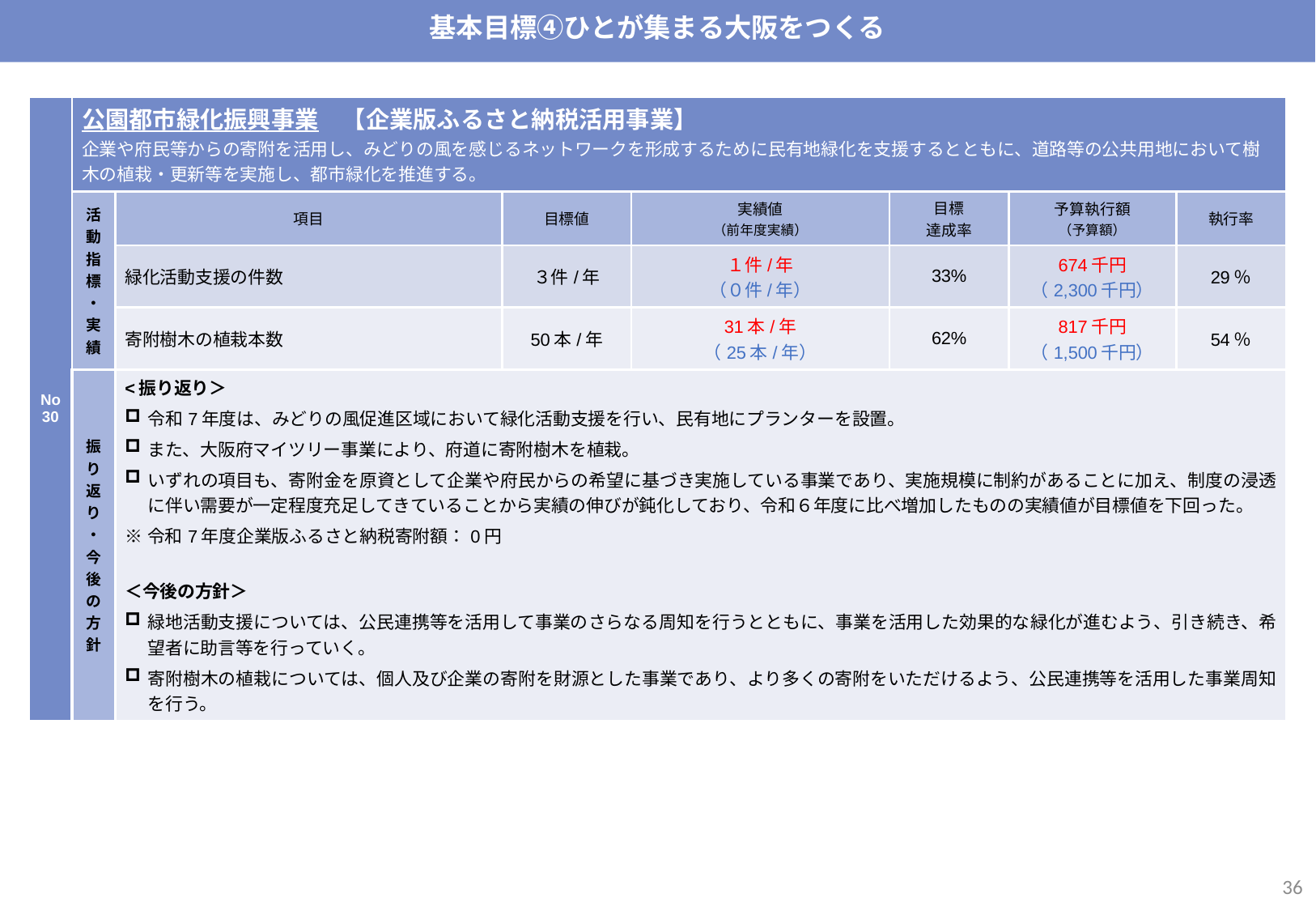

基本目標④ひとが集まる大阪をつくる
| No30 | 公園都市緑化振興事業　【企業版ふるさと納税活用事業】 企業や府民等からの寄附を活用し、みどりの風を感じるネットワークを形成するために民有地緑化を支援するとともに、道路等の公共用地において樹木の植栽・更新等を実施し、都市緑化を推進する。 |  |  |  |  |  |  |
| --- | --- | --- | --- | --- | --- | --- | --- |
|  | 活動指標・実績 | 項目 | 目標値 | 実績値 （前年度実績） | 目標 達成率 | 予算執行額 （予算額） | 執行率 |
|  |  | 緑化活動支援の件数 | ３件/年 | １件/年 （０件/年） | 33% | 674千円 （2,300千円） | 29％ |
|  |  | 寄附樹木の植栽本数 | 50本/年 | 31本/年 （25本/年） | 62% | 817千円 （1,500千円） | 54％ |
|  | 振り返り・今後の方針 | <振り返り＞ 令和7年度は、みどりの風促進区域において緑化活動支援を行い、民有地にプランターを設置。 また、大阪府マイツリー事業により、府道に寄附樹木を植栽。 いずれの項目も、寄附金を原資として企業や府民からの希望に基づき実施している事業であり、実施規模に制約があることに加え、制度の浸透に伴い需要が一定程度充足してきていることから実績の伸びが鈍化しており、令和６年度に比べ増加したものの実績値が目標値を下回った。 ※令和7年度企業版ふるさと納税寄附額：0円 ＜今後の方針＞ 緑地活動支援については、公民連携等を活用して事業のさらなる周知を行うとともに、事業を活用した効果的な緑化が進むよう、引き続き、希望者に助言等を行っていく。 寄附樹木の植栽については、個人及び企業の寄附を財源とした事業であり、より多くの寄附をいただけるよう、公民連携等を活用した事業周知を行う。 |  |  |  |  |  |
36